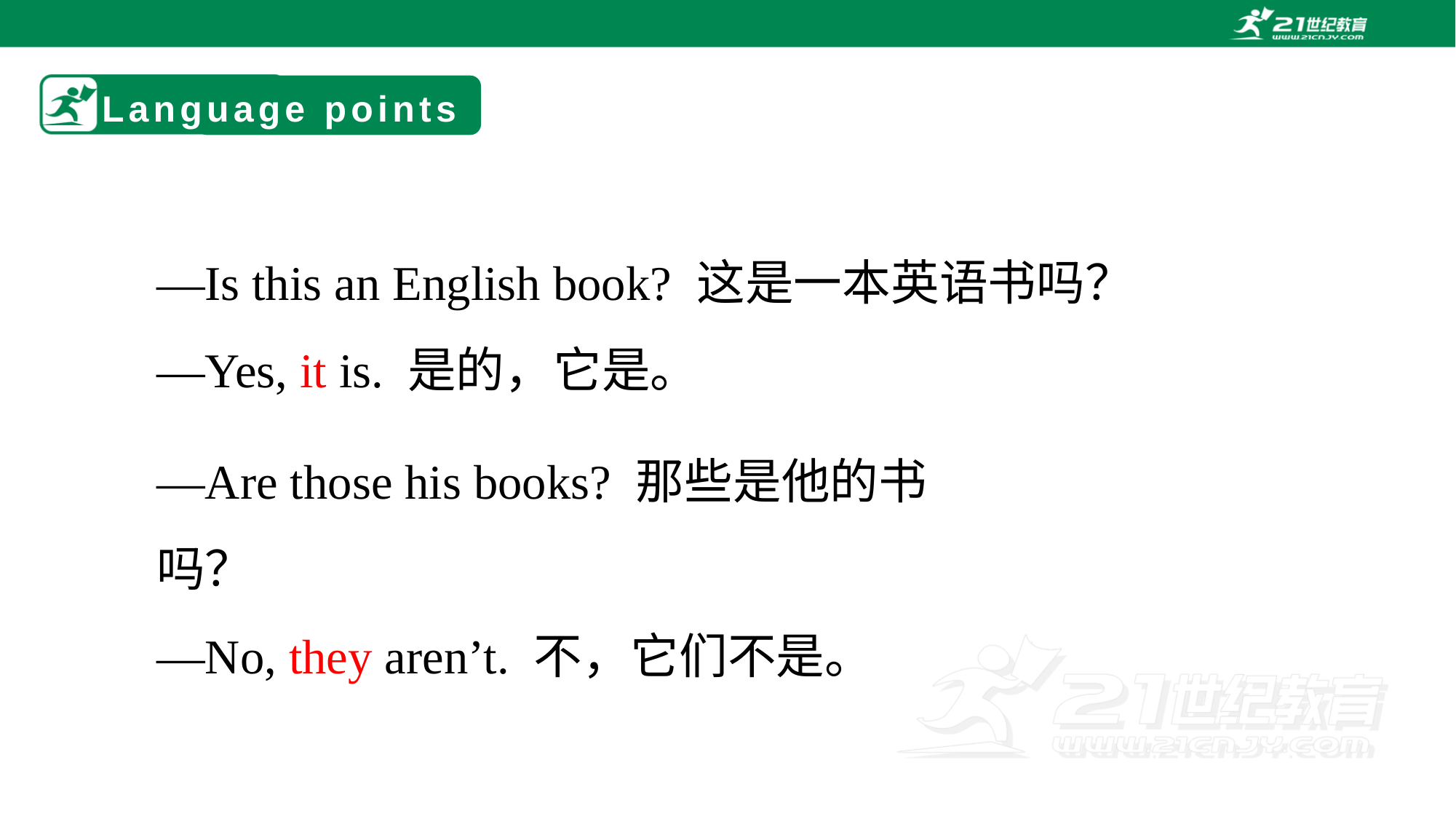

# Language points
—Is this an English book? 这是一本英语书吗？
—Yes, it is. 是的，它是。
—Are those his books? 那些是他的书吗？
—No, they aren’t. 不，它们不是。